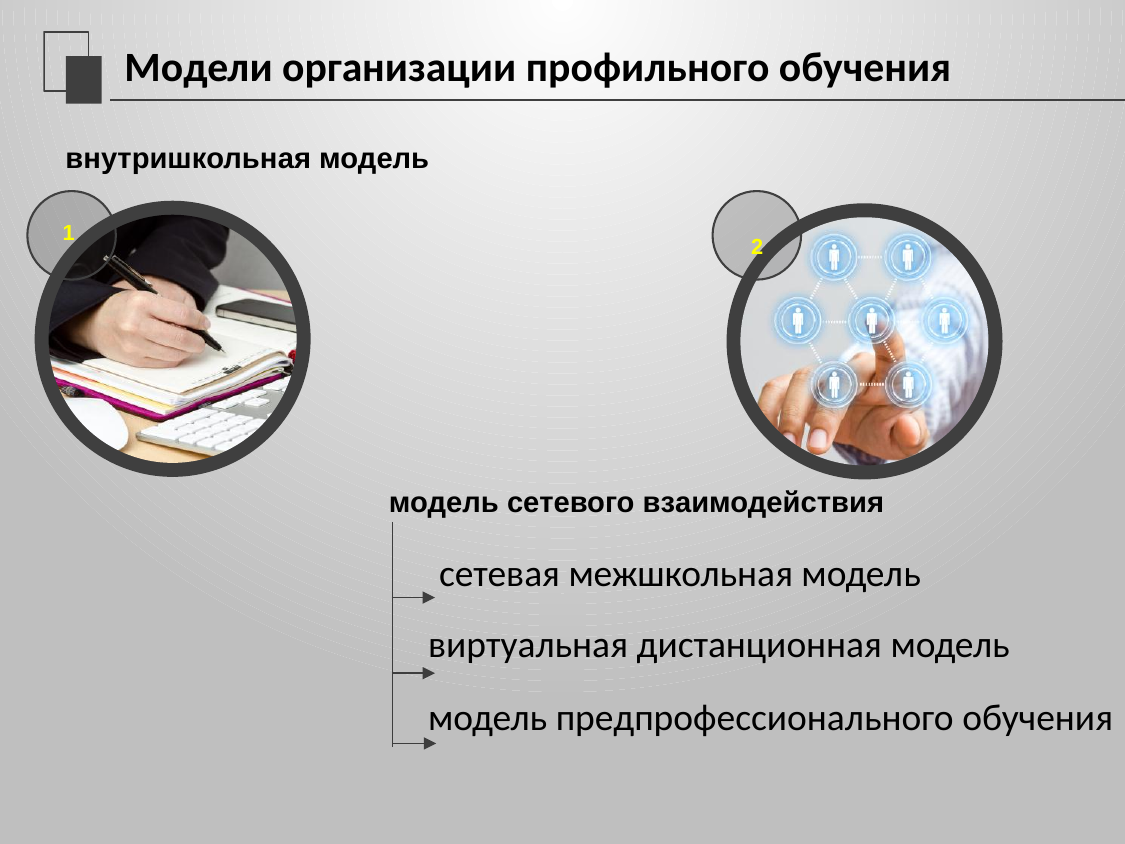

延迟符
# Модели организации профильного обучения
внутришкольная модель

1
2
модель сетевого взаимодействия
сетевая межшкольная модель
виртуальная дистанционная модель
модель предпрофессионального обучения